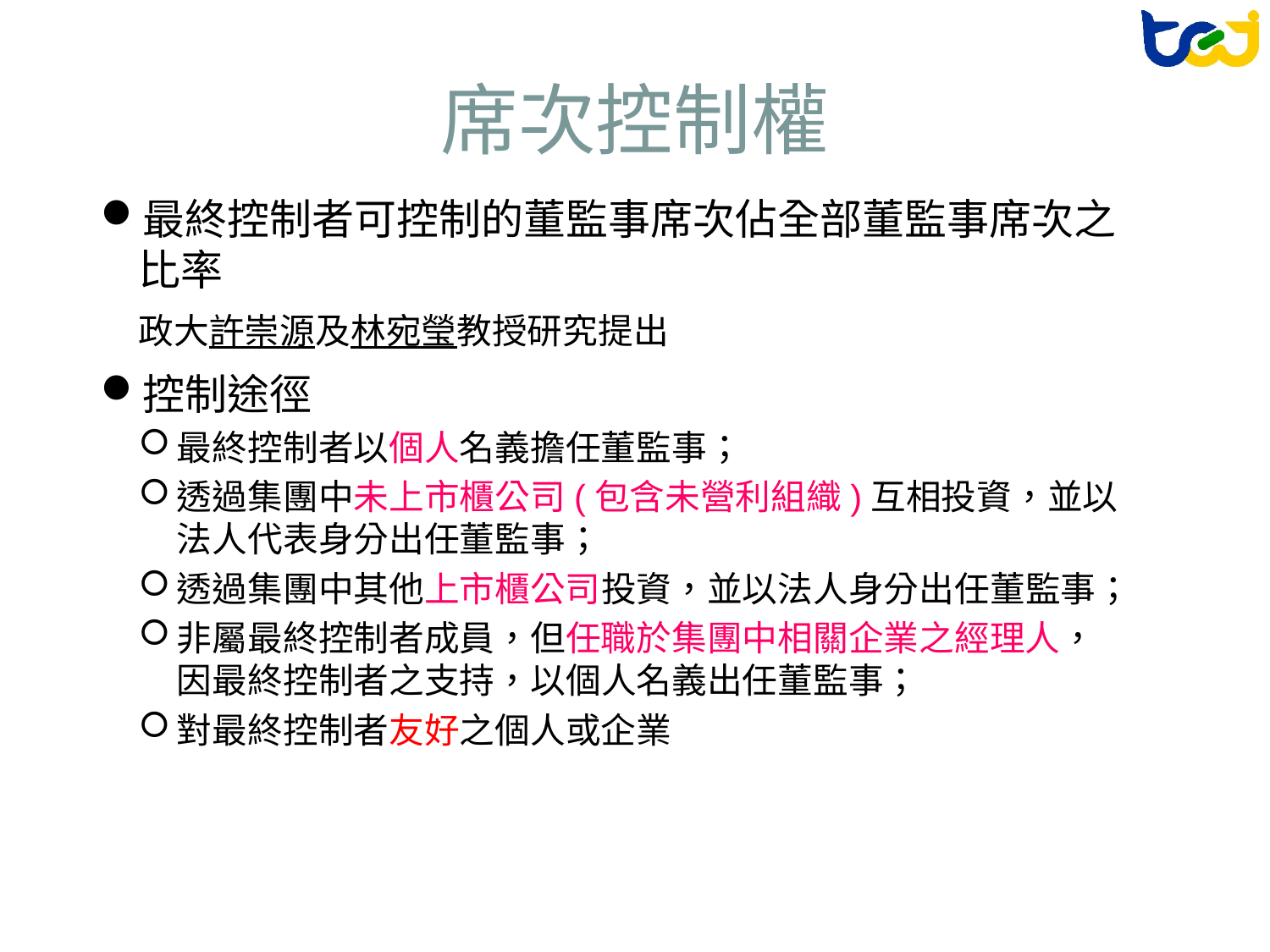

# 席次控制權
最終控制者可控制的董監事席次佔全部董監事席次之比率
政大許崇源及林宛瑩教授研究提出
控制途徑
最終控制者以個人名義擔任董監事；
透過集團中未上市櫃公司(包含未營利組織)互相投資，並以法人代表身分出任董監事；
透過集團中其他上市櫃公司投資，並以法人身分出任董監事；
非屬最終控制者成員，但任職於集團中相關企業之經理人，因最終控制者之支持，以個人名義出任董監事；
對最終控制者友好之個人或企業

33